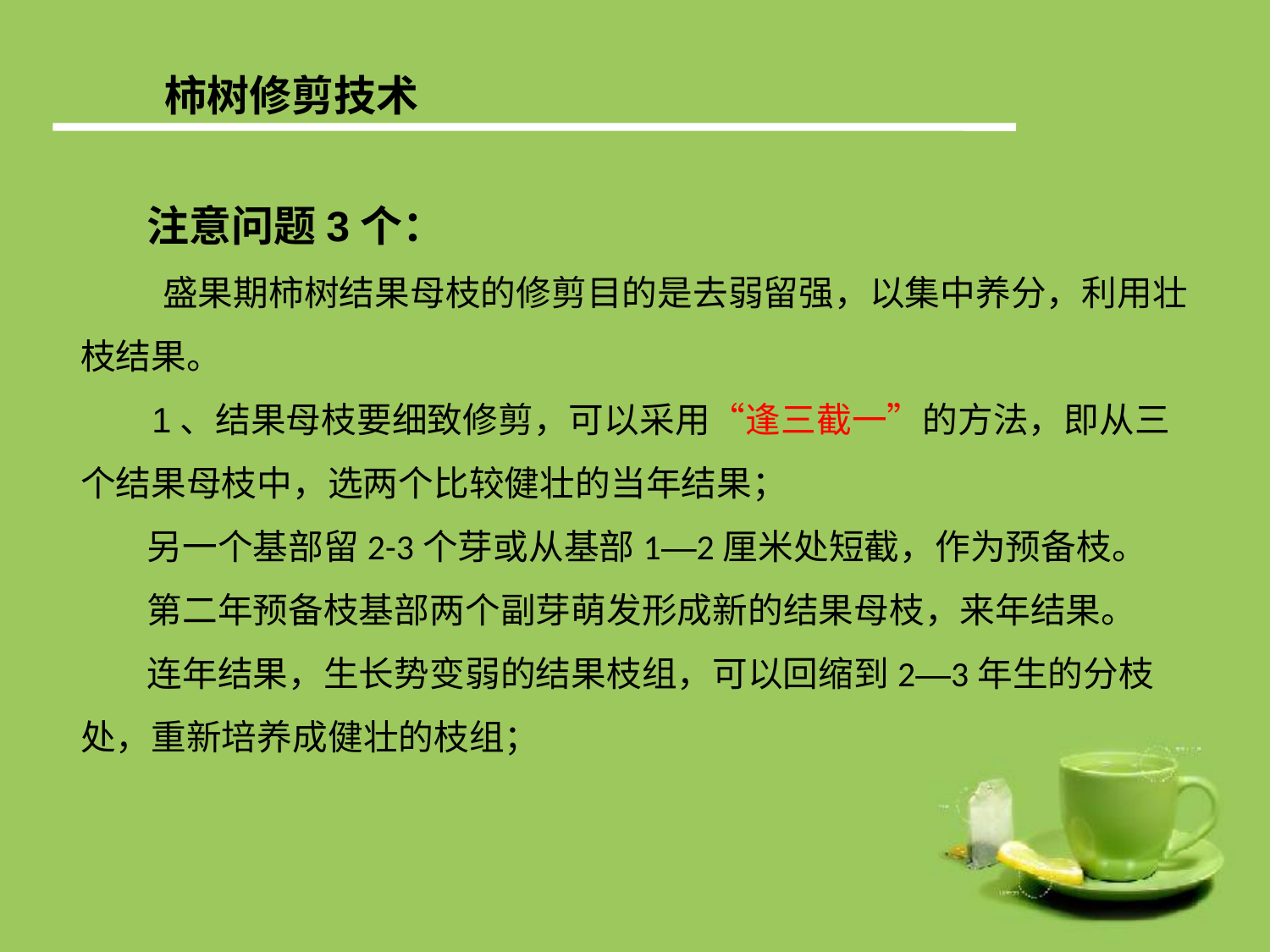

柿树修剪技术

  注意问题3个：
    盛果期柿树结果母枝的修剪目的是去弱留强，以集中养分，利用壮枝结果。
   1、结果母枝要细致修剪，可以采用“逢三截一”的方法，即从三个结果母枝中，选两个比较健壮的当年结果；
  另一个基部留2-3个芽或从基部1―2厘米处短截，作为预备枝。
  第二年预备枝基部两个副芽萌发形成新的结果母枝，来年结果。
  连年结果，生长势变弱的结果枝组，可以回缩到2―3年生的分枝处，重新培养成健壮的枝组；